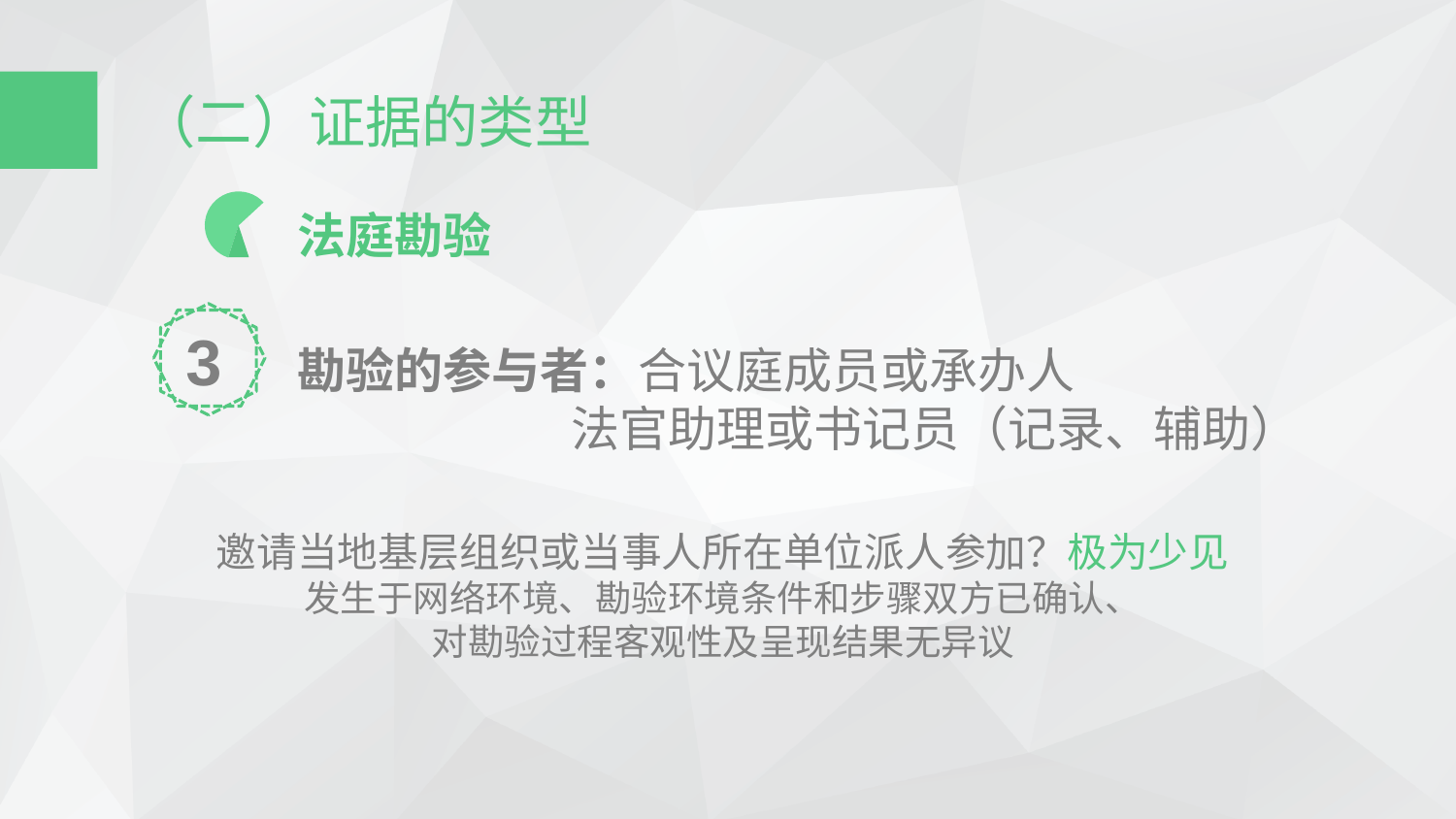

（二）证据的类型

法庭勘验

3
勘验的参与者：合议庭成员或承办人
                        法官助理或书记员（记录、辅助）
邀请当地基层组织或当事人所在单位派人参加？极为少见
发生于网络环境、勘验环境条件和步骤双方已确认、
对勘验过程客观性及呈现结果无异议